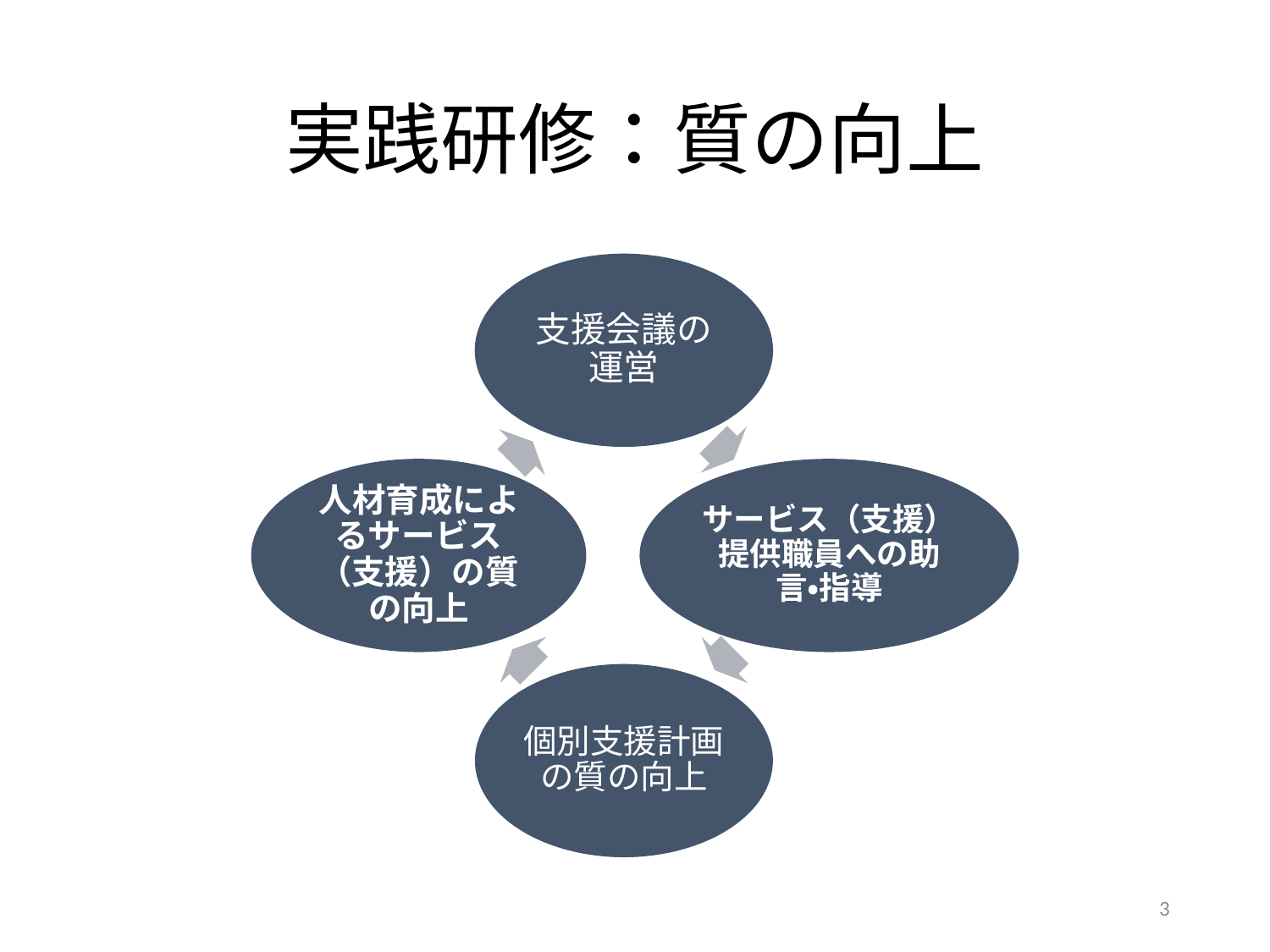

# 実践研修：質の向上
支援会議の運営

サービス（支援）提供職員への助言・指導

個別支援計画の質の向上

人材育成によるサービス（支援）の質の向上

3